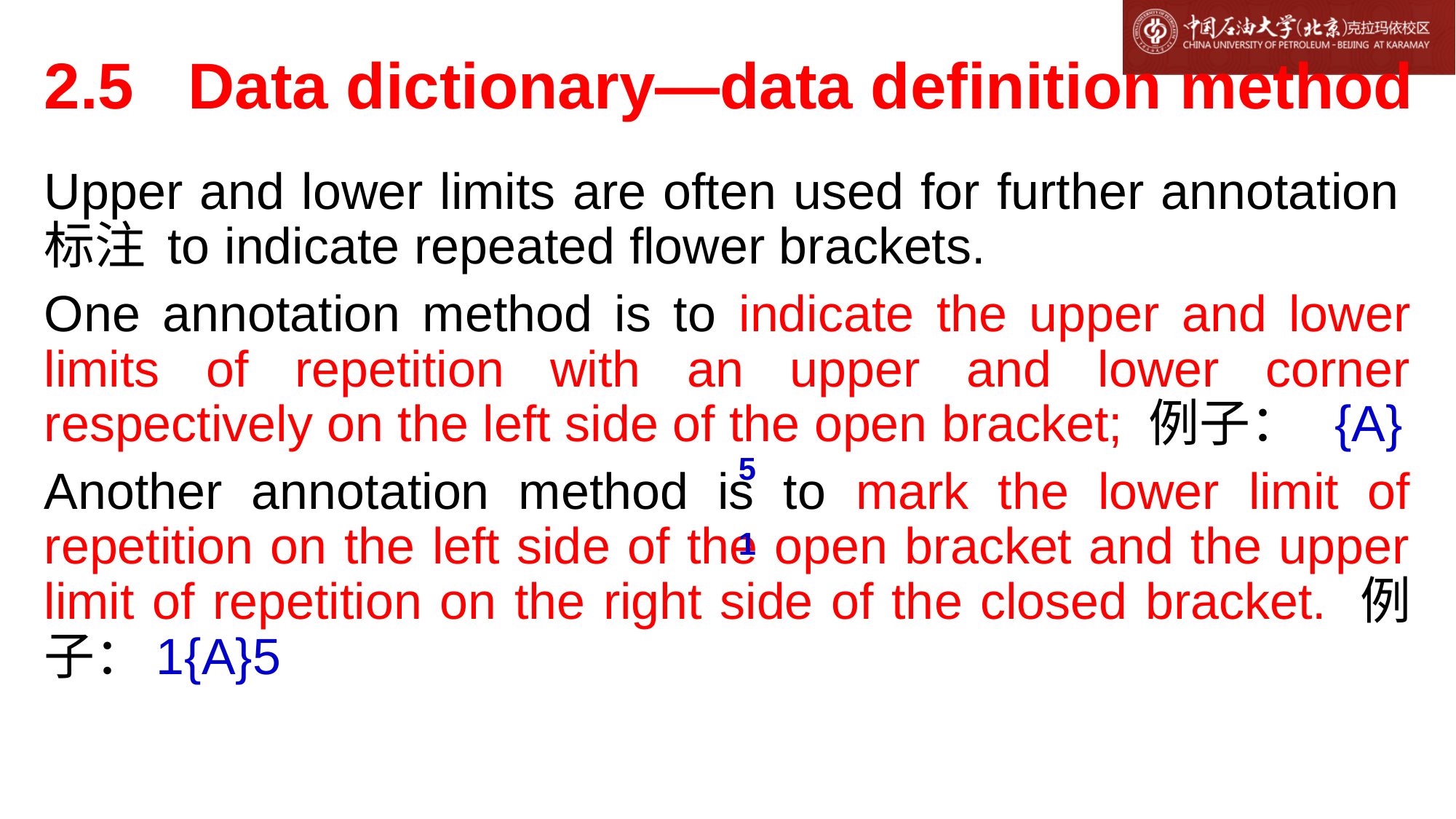

# 2.5   Data dictionary—data definition method
Upper and lower limits are often used for further annotation标注 to indicate repeated flower brackets.
One annotation method is to indicate the upper and lower limits of repetition with an upper and lower corner respectively on the left side of the open bracket; 例子：  {A}
Another annotation method is to mark the lower limit of repetition on the left side of the open bracket and the upper limit of repetition on the right side of the closed bracket. 例子：1{A}5
5
1